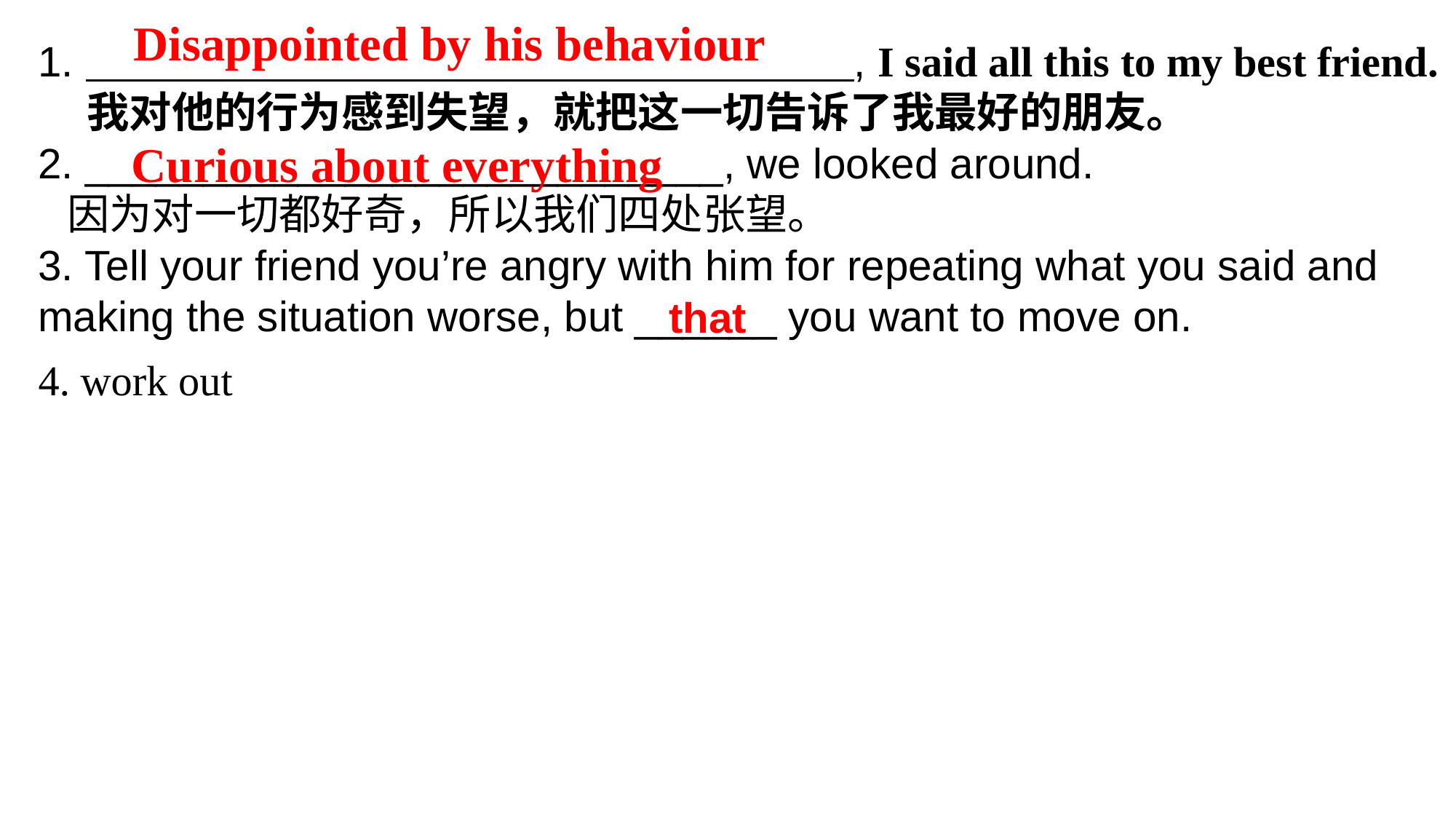

Disappointed by his behaviour

1.                                                                  , I said all this to my best friend.
    我对他的行为感到失望，就把这一切告诉了我最好的朋友。
2. ___________________________, we looked around.
  因为对一切都好奇，所以我们四处张望。
3. Tell your friend you’re angry with him for repeating what you said and
making the situation worse, but ______ you want to move on.

 Curious about everything
that
4. work out